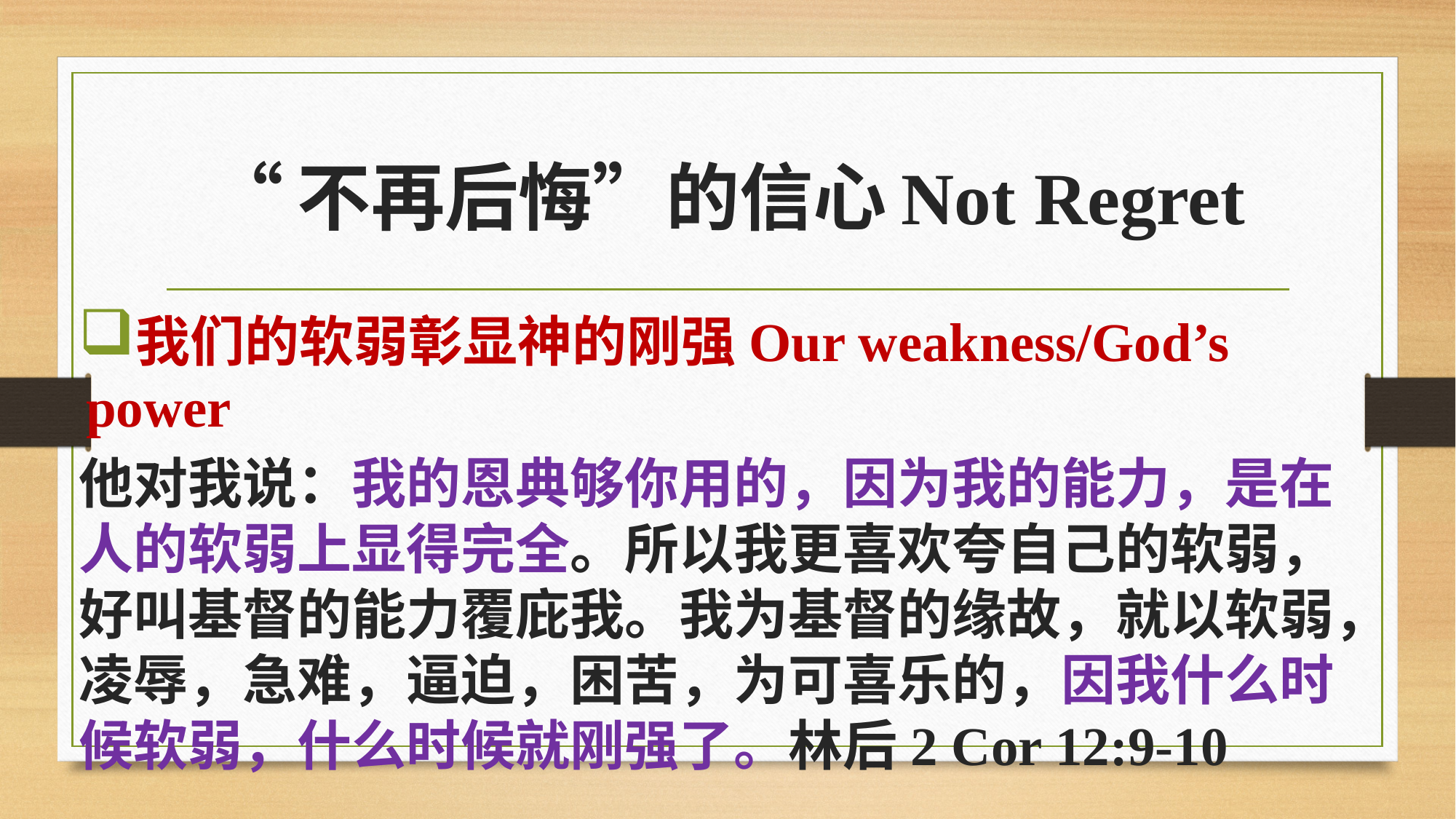

# “不再后悔”的信心Not Regret
我们的软弱彰显神的刚强Our weakness/God’s power
他对我说：我的恩典够你用的，因为我的能力，是在人的软弱上显得完全。所以我更喜欢夸自己的软弱，好叫基督的能力覆庇我。我为基督的缘故，就以软弱，凌辱，急难，逼迫，困苦，为可喜乐的，因我什么时候软弱，什么时候就刚强了。林后2 Cor 12:9-10